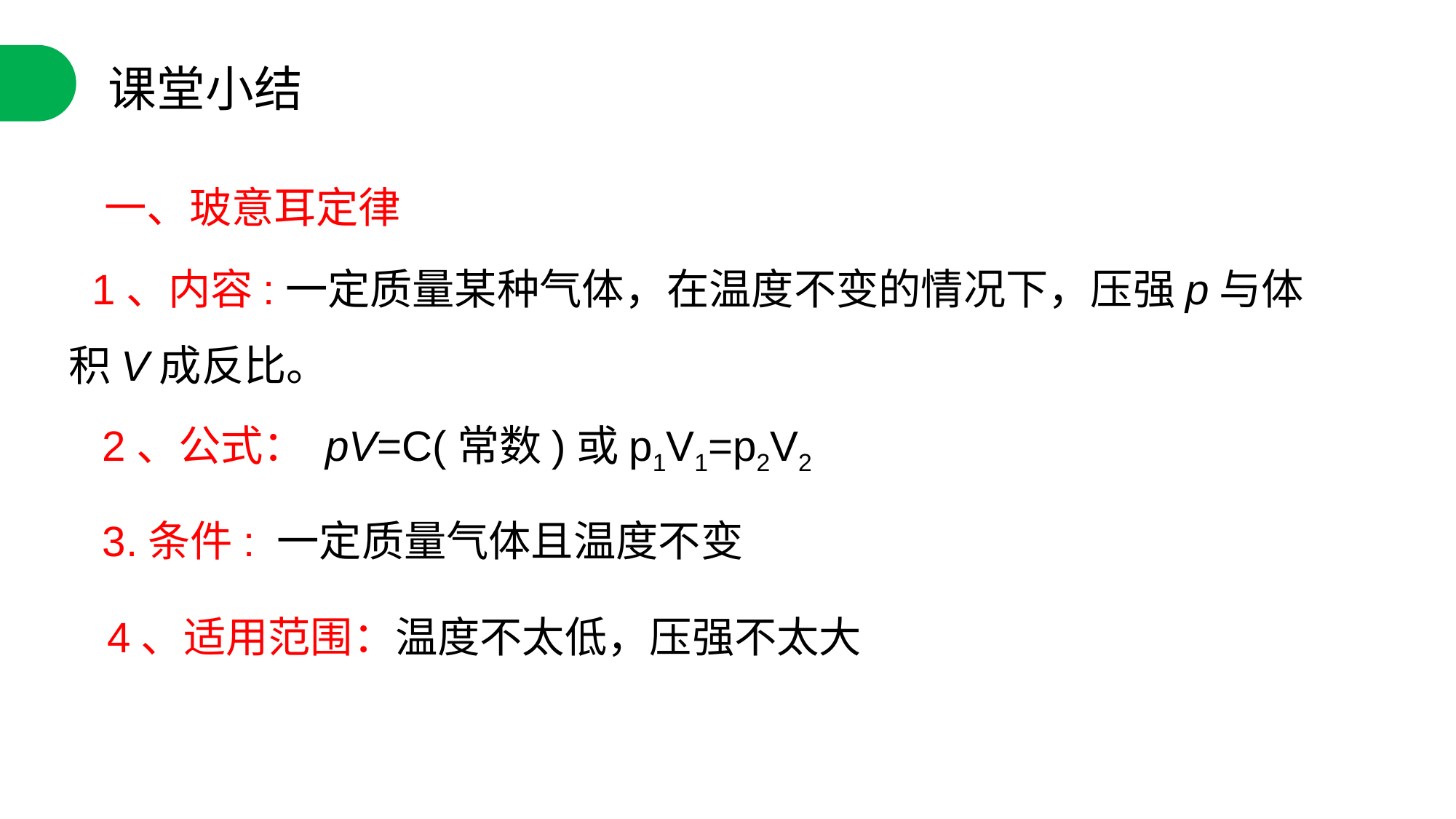

课堂小结
一、玻意耳定律
  1、内容:一定质量某种气体，在温度不变的情况下，压强p与体积V成反比。
2、公式： pV=C(常数)或p1V1=p2V2
3.条件: 一定质量气体且温度不变
4、适用范围：温度不太低，压强不太大